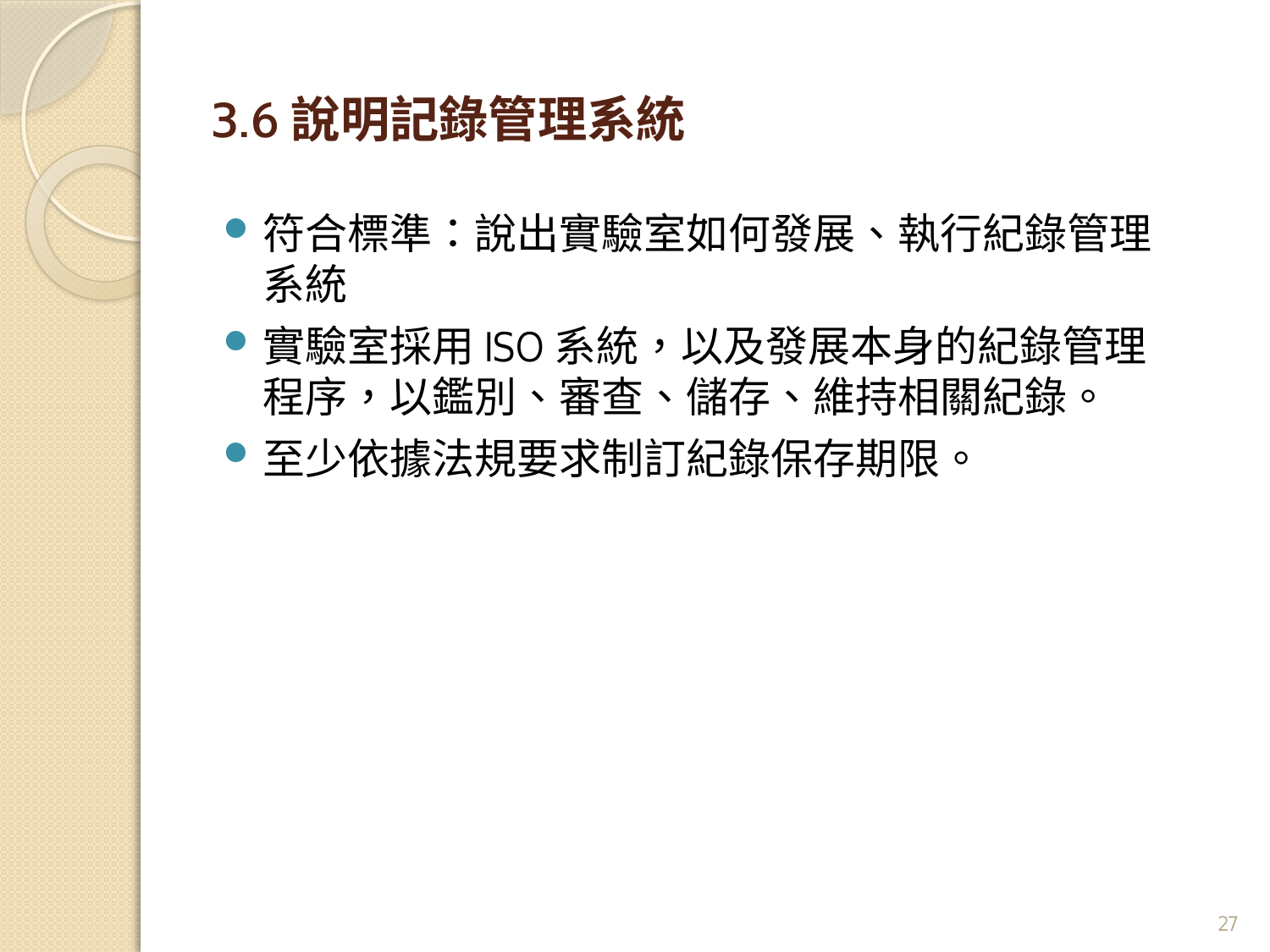

# 3.6說明記錄管理系統
符合標準：說出實驗室如何發展、執行紀錄管理系統
實驗室採用ISO系統，以及發展本身的紀錄管理程序，以鑑別、審查、儲存、維持相關紀錄。
至少依據法規要求制訂紀錄保存期限。

27